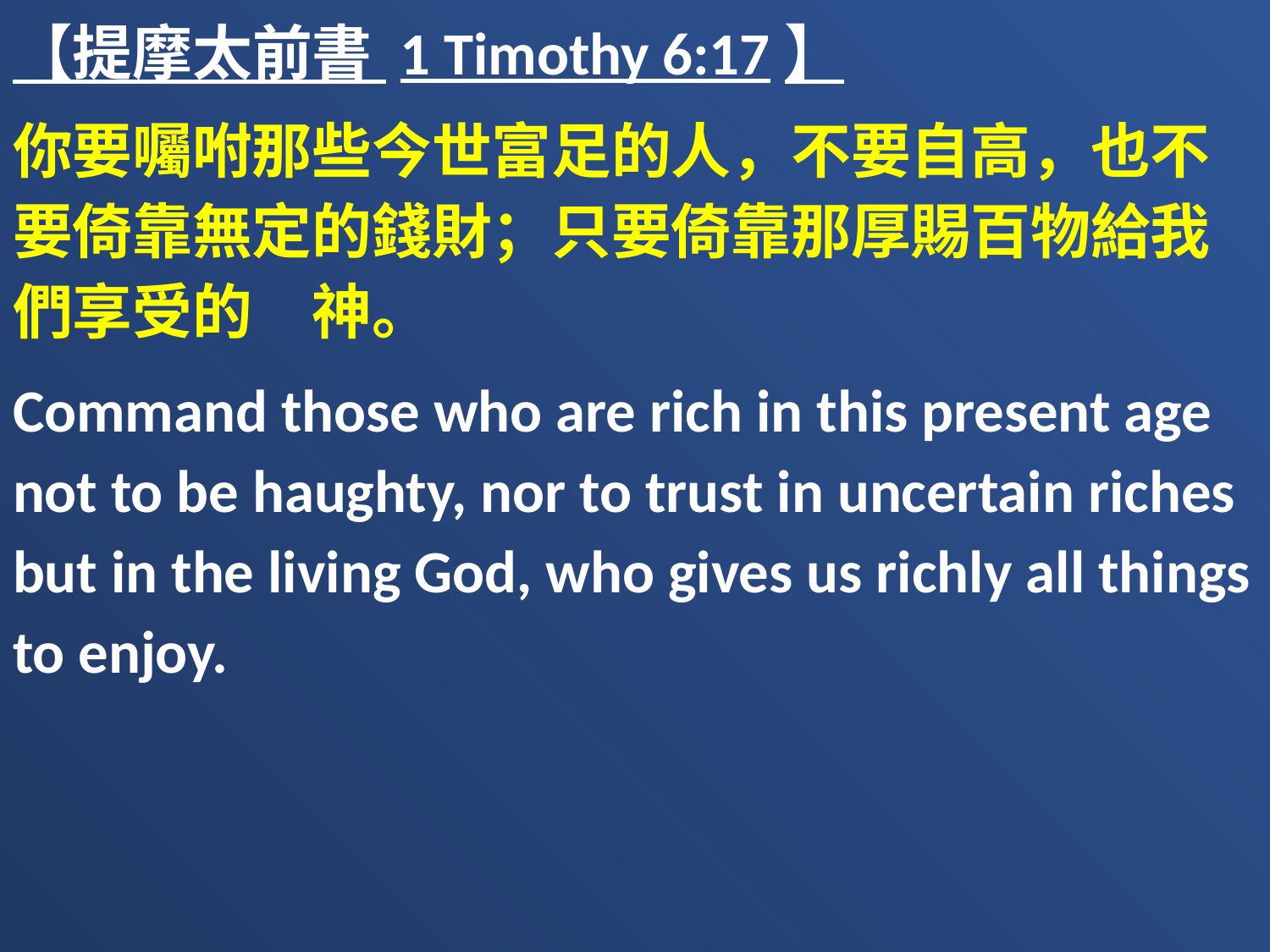

【提摩太前書 1 Timothy 6:17】
你要囑咐那些今世富足的人，不要自高，也不要倚靠無定的錢財；只要倚靠那厚賜百物給我們享受的　神。
Command those who are rich in this present age not to be haughty, nor to trust in uncertain riches but in the living God, who gives us richly all things to enjoy.